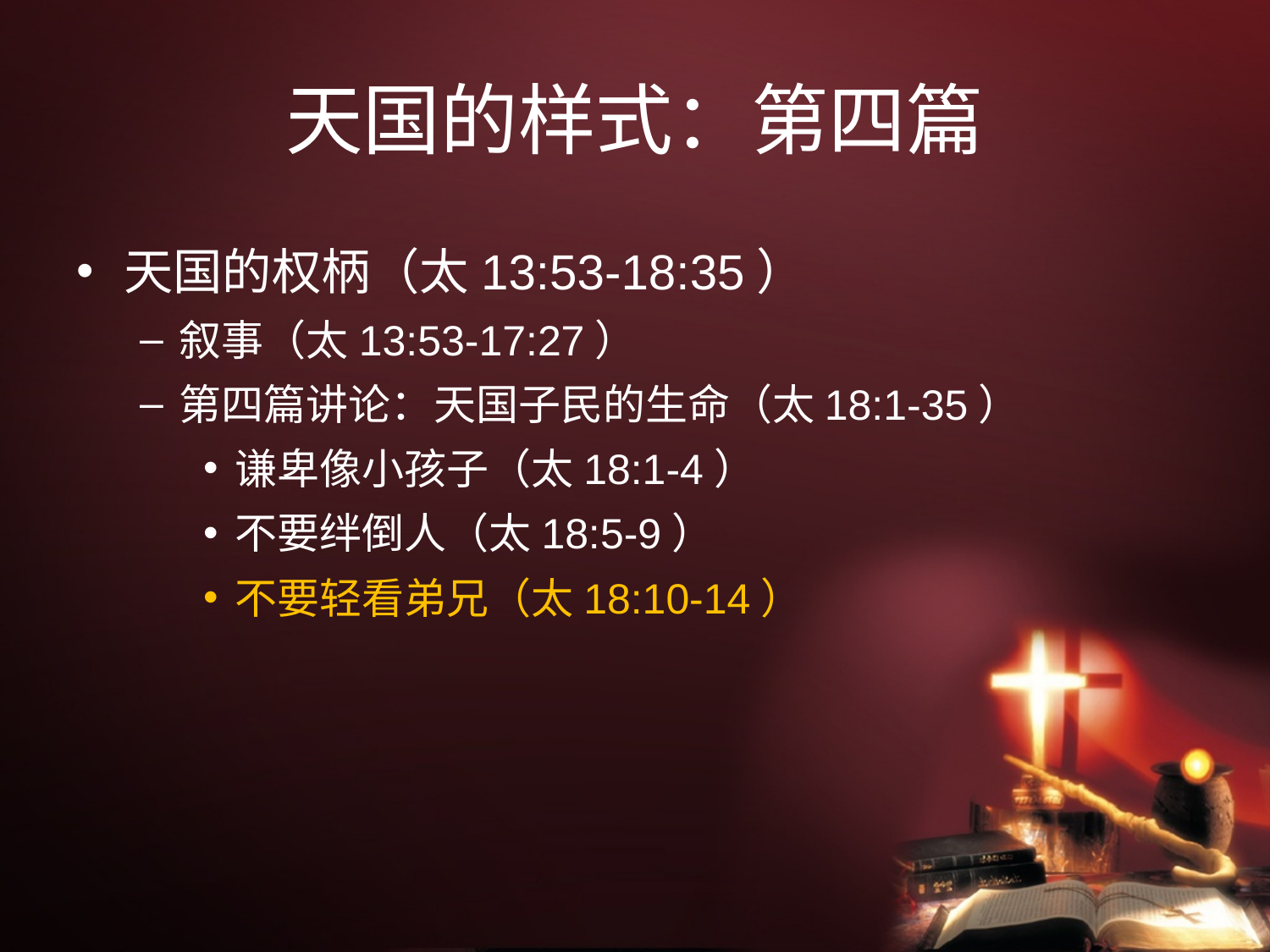

# 天国的样式：第四篇
天国的权柄（太13:53-18:35）
叙事（太13:53-17:27）
第四篇讲论：天国子民的生命（太18:1-35）
谦卑像小孩子（太18:1-4）
不要绊倒人（太18:5-9）
不要轻看弟兄（太18:10-14）